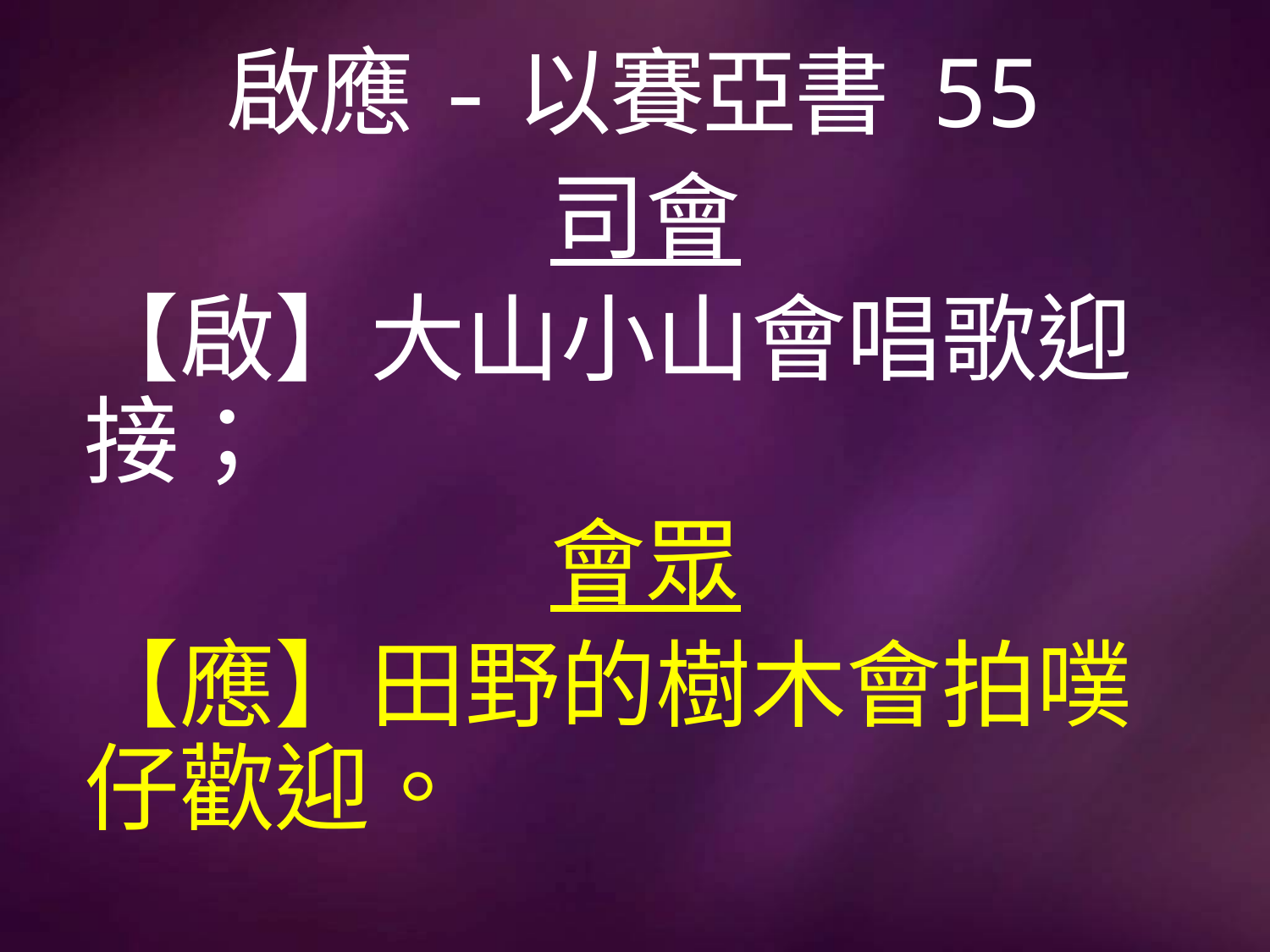

# 啟應-以賽亞書 55
司會
【啟】大山小山會唱歌迎接；
會眾
【應】田野的樹木會拍噗仔歡迎。